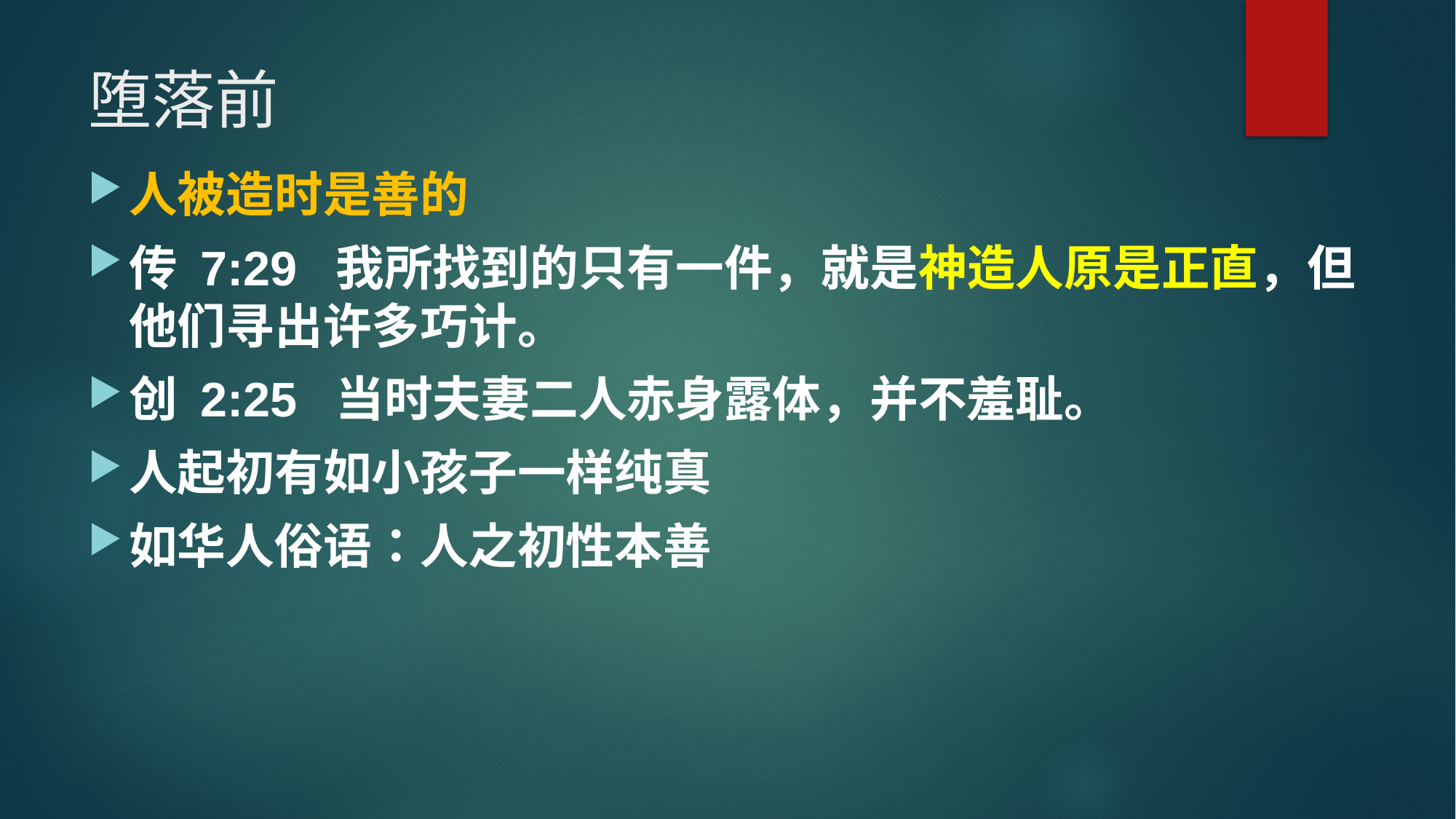

# 堕落前
人被造时是善的
传 7:29  我所找到的只有一件，就是神造人原是正直，但他们寻出许多巧计。
创 2:25  当时夫妻二人赤身露体，并不羞耻。
人起初有如小孩子一样纯真
如华人俗语：人之初性本善